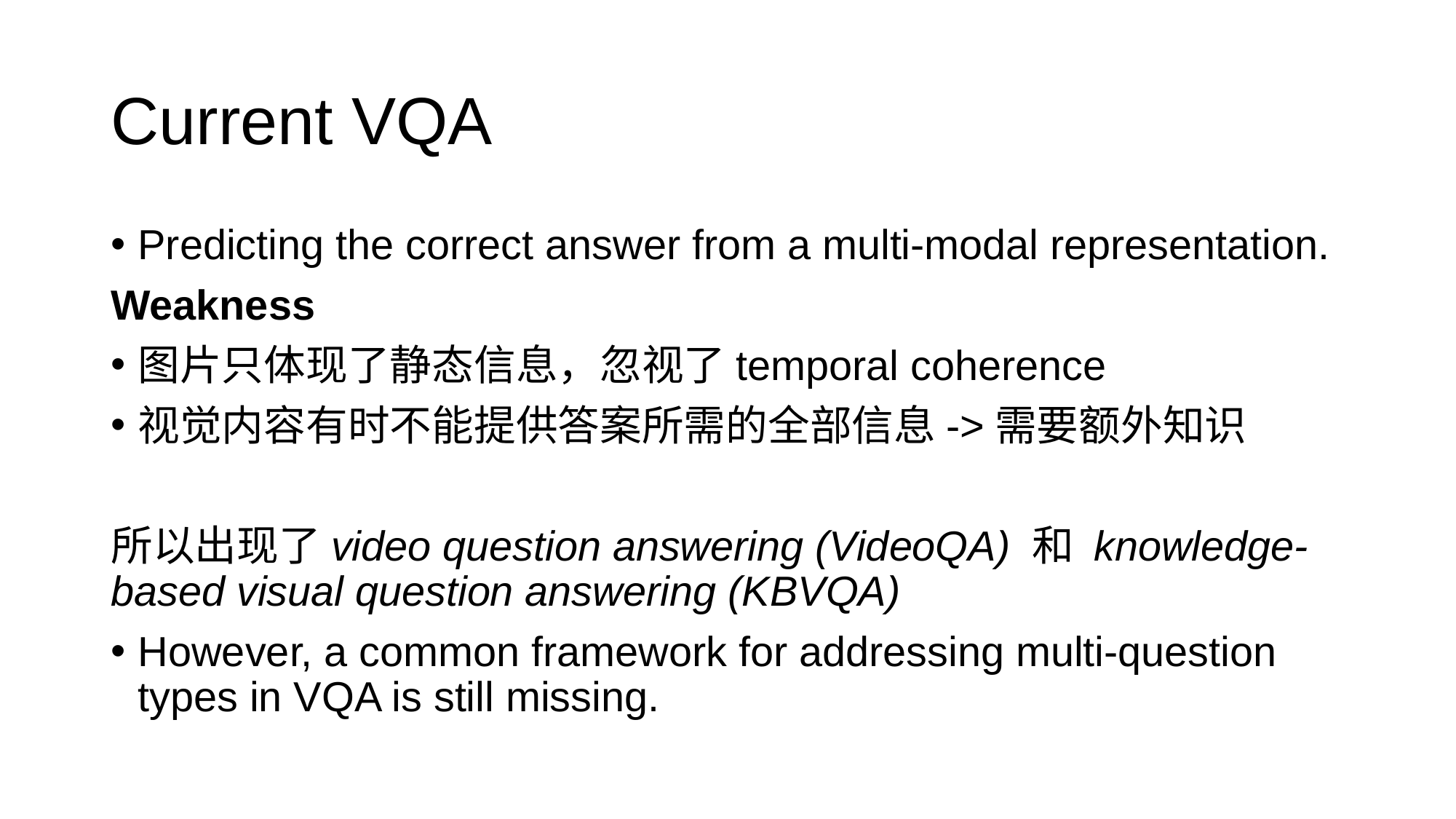

# Current VQA
Predicting the correct answer from a multi-modal representation.
Weakness
图片只体现了静态信息，忽视了temporal coherence
视觉内容有时不能提供答案所需的全部信息->需要额外知识

所以出现了video question answering (VideoQA) 和 knowledge-based visual question answering (KBVQA)
However, a common framework for addressing multi-question types in VQA is still missing.